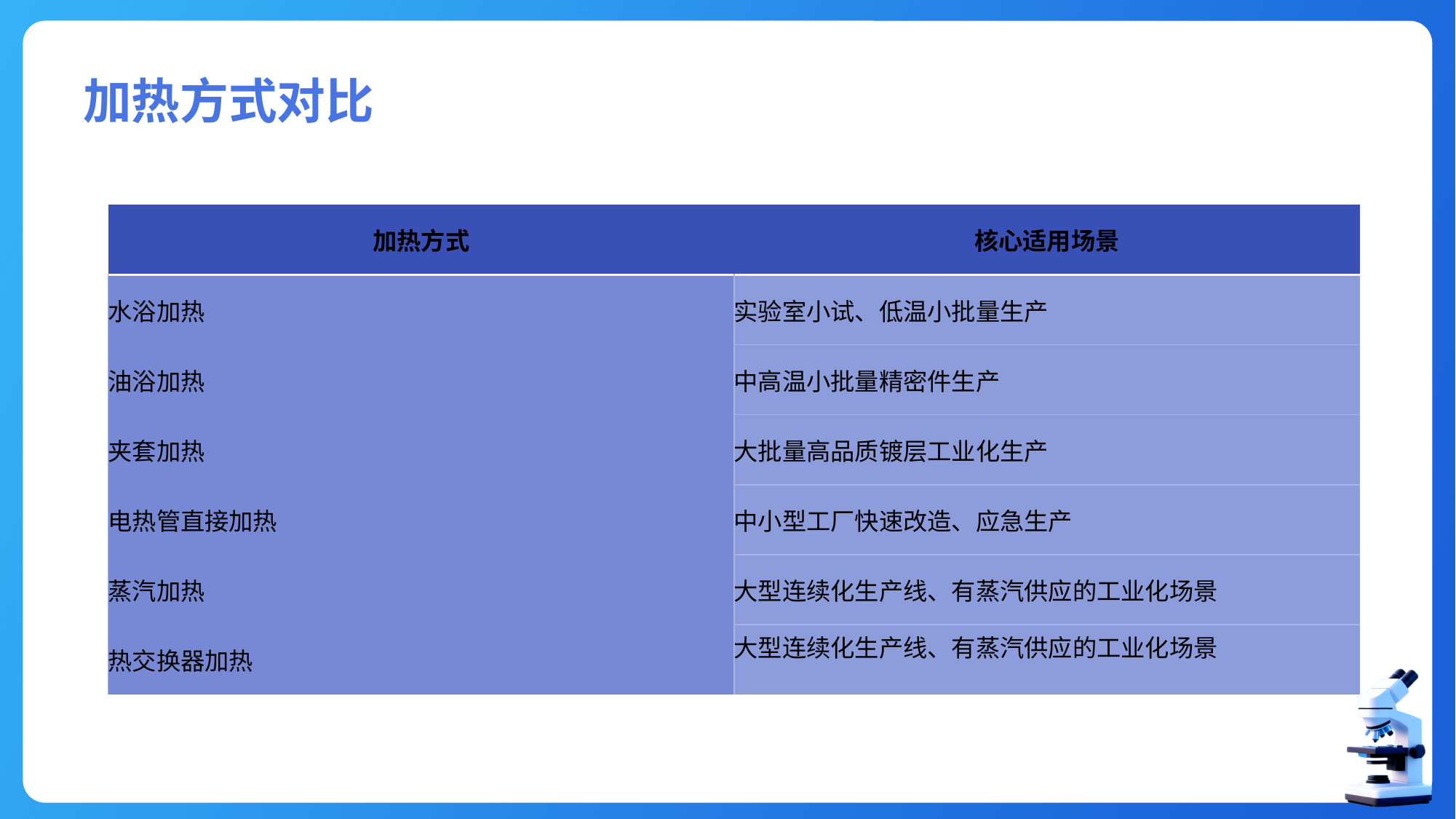

# 加热方式对比
| 加热方式 | 核心适用场景 |
| --- | --- |
| 水浴加热 | 实验室小试、低温小批量生产 |
| 油浴加热 | 中高温小批量精密件生产 |
| 夹套加热 | 大批量高品质镀层工业化生产 |
| 电热管直接加热 | 中小型工厂快速改造、应急生产 |
| 蒸汽加热 | 大型连续化生产线、有蒸汽供应的工业化场景 |
| 热交换器加热 | 大型连续化生产线、有蒸汽供应的工业化场景 |